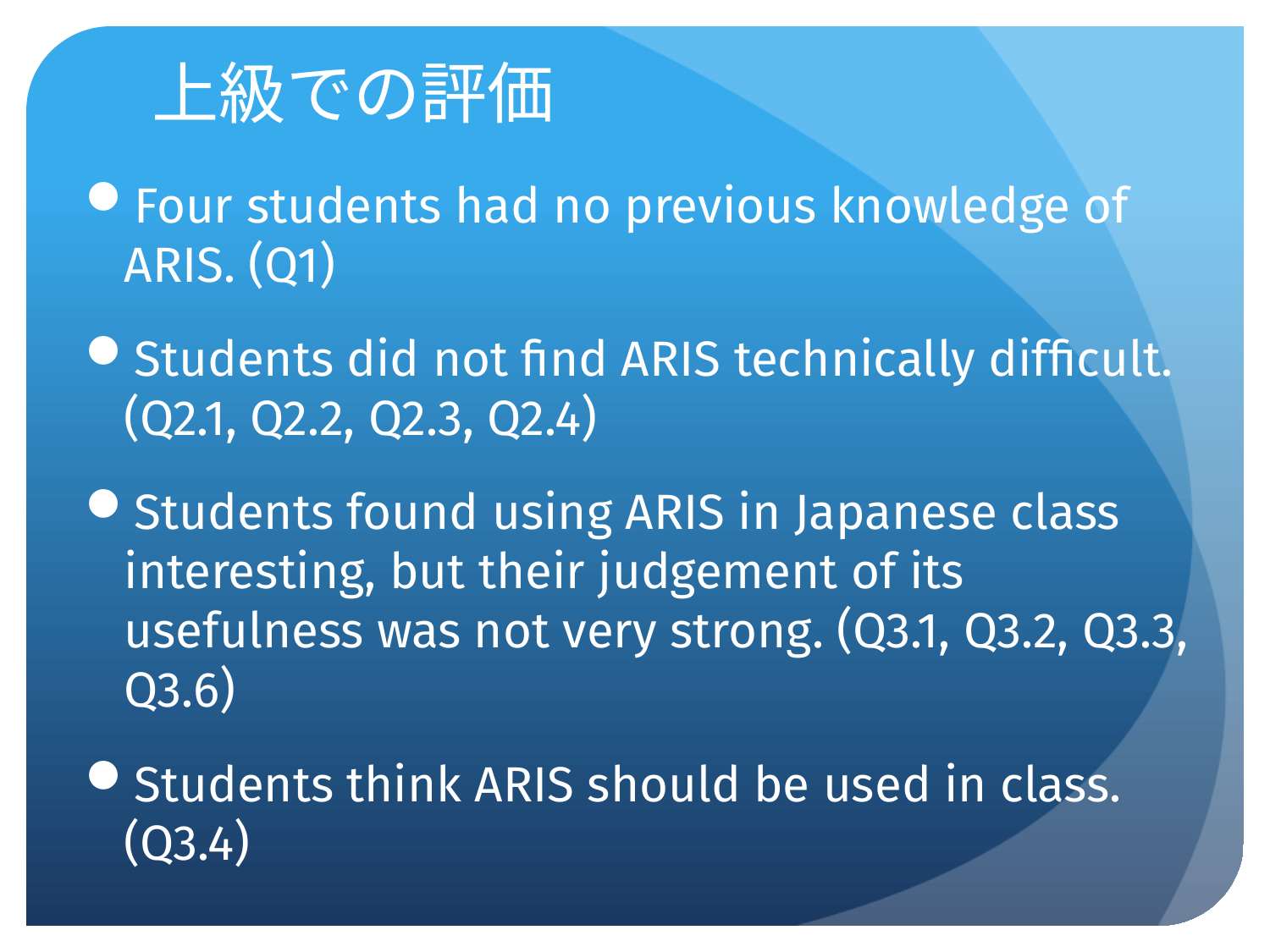

# 上級での評価
Four students had no previous knowledge of ARIS. (Q1)
Students did not find ARIS technically difficult. (Q2.1, Q2.2, Q2.3, Q2.4)
Students found using ARIS in Japanese class interesting, but their judgement of its usefulness was not very strong. (Q3.1, Q3.2, Q3.3, Q3.6)
Students think ARIS should be used in class. (Q3.4)